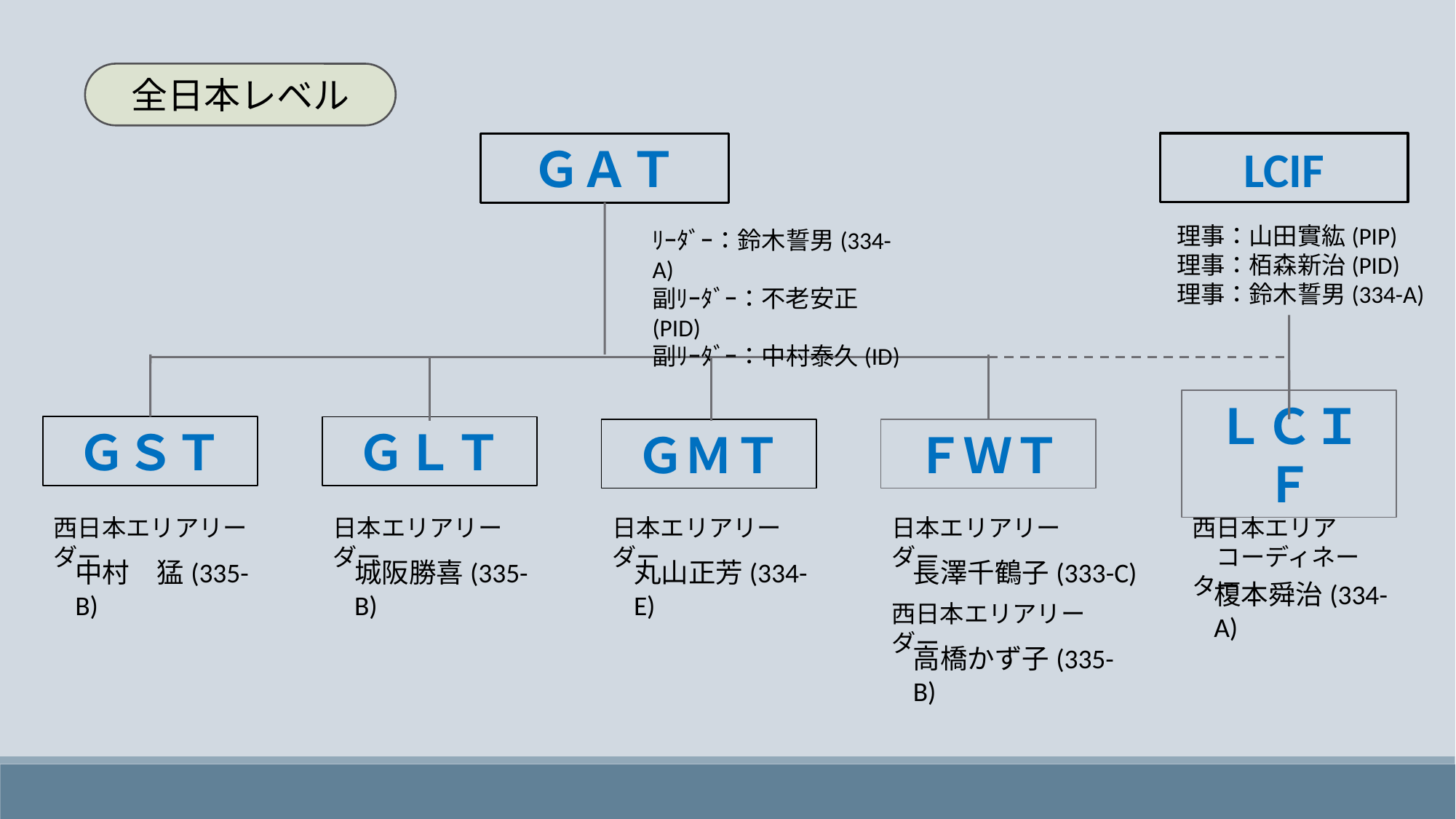

全日本レベル
LCIF
ＧＡＴ
理事：山田實紘(PIP)
理事：栢森新治(PID)
理事：鈴木誓男(334-A)
ﾘｰﾀﾞｰ：鈴木誓男(334-A)
副ﾘｰﾀﾞｰ：不老安正(PID)
副ﾘｰﾀﾞｰ：中村泰久(ID)
ＧＳＴ
ＧＬＴ
ＧＭＴ
ＦＷＴ
ＬＣＩＦ
西日本エリアリーダー
日本エリアリーダー
日本エリアリーダー
日本エリアリーダー
西日本エリア
　コーディネーター
中村　猛(335-B)
城阪勝喜(335-B)
丸山正芳(334-E)
長澤千鶴子(333-C)
榎本舜治(334-A)
西日本エリアリーダー
高橋かず子(335-B)